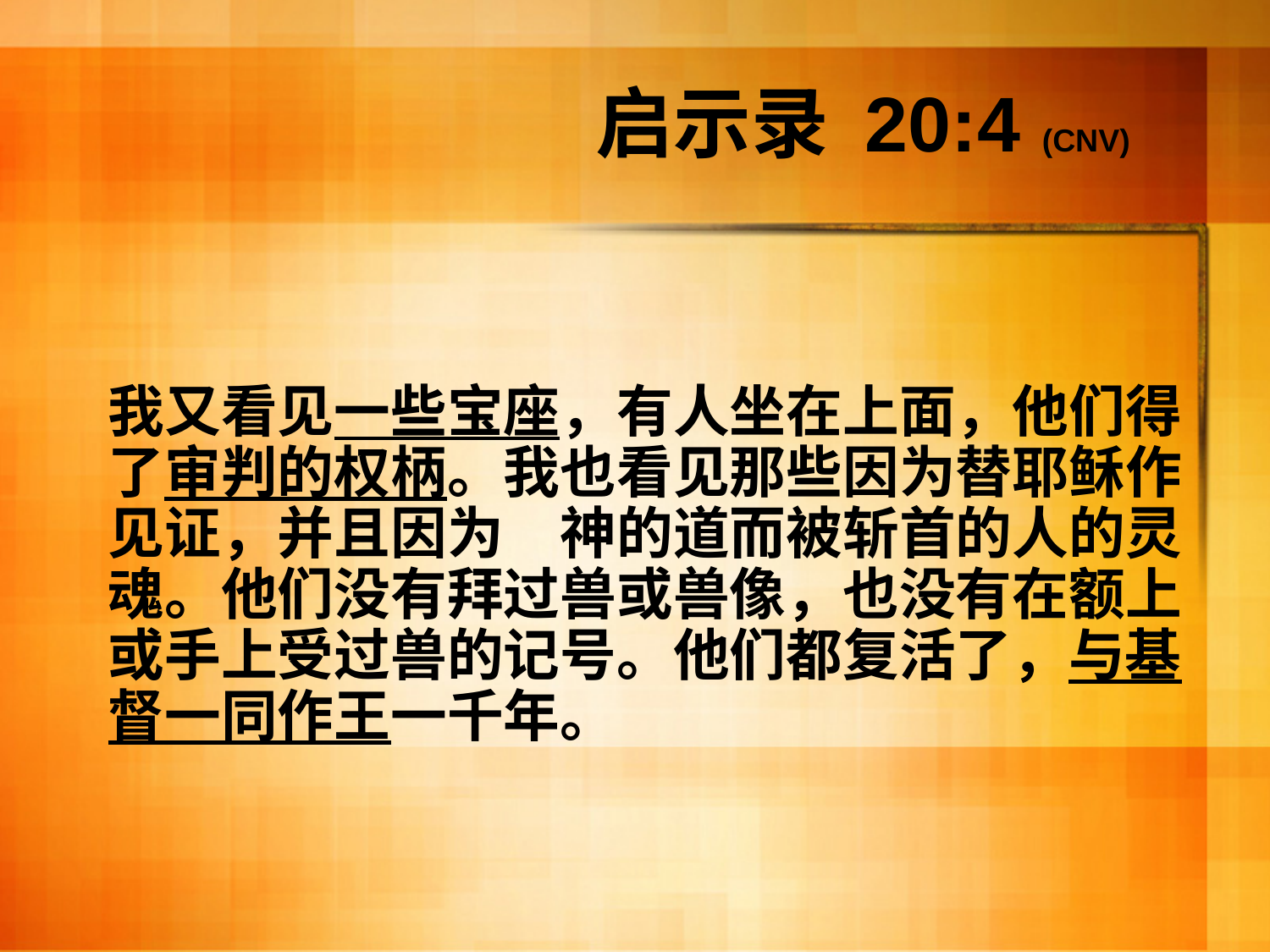

# 启示录 20:4 (CNV)
我又看见一些宝座，有人坐在上面，他们得了审判的权柄。我也看见那些因为替耶稣作见证，并且因为　神的道而被斩首的人的灵魂。他们没有拜过兽或兽像，也没有在额上或手上受过兽的记号。他们都复活了，与基督一同作王一千年。